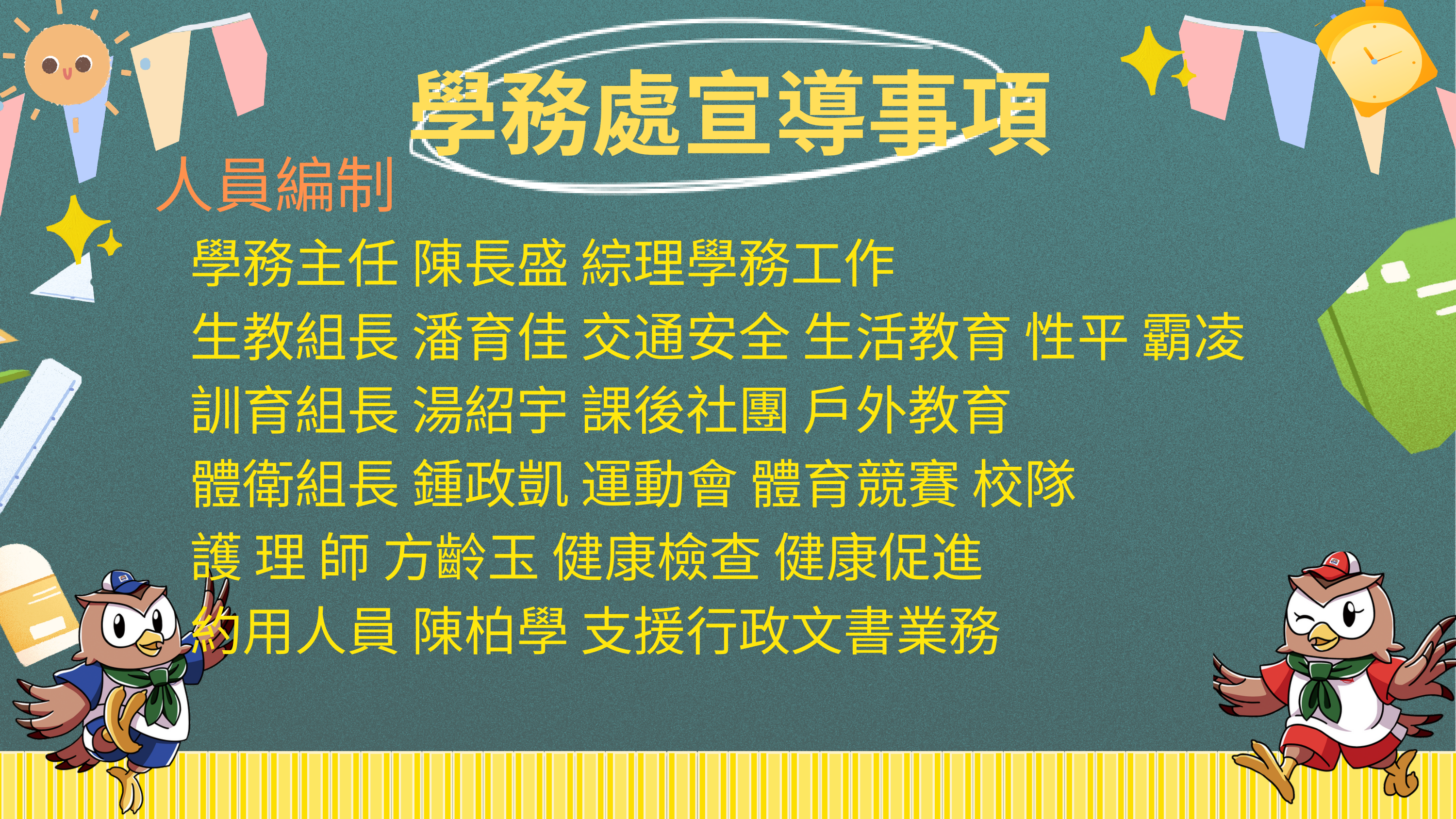

學務處宣導事項
人員編制
  學務主任 陳長盛 綜理學務工作
  生教組長 潘育佳 交通安全 生活教育 性平 霸凌
  訓育組長 湯紹宇 課後社團 戶外教育
  體衛組長 鍾政凱 運動會 體育競賽 校隊
  護 理 師 方齡玉 健康檢查 健康促進
  約用人員 陳柏學 支援行政文書業務